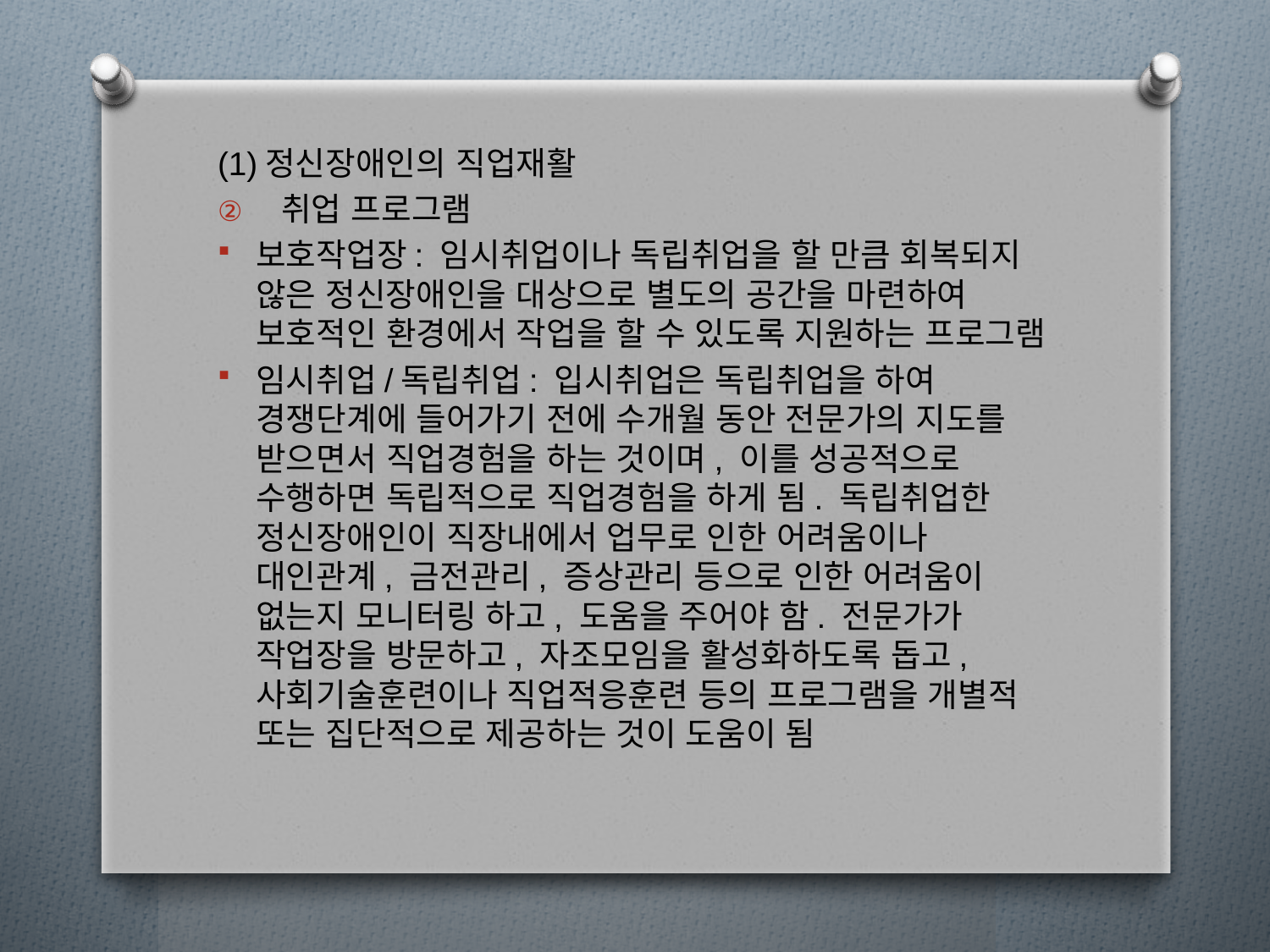

(1)정신장애인의 직업재활
취업 프로그램
보호작업장: 임시취업이나 독립취업을 할 만큼 회복되지 않은 정신장애인을 대상으로 별도의 공간을 마련하여 보호적인 환경에서 작업을 할 수 있도록 지원하는 프로그램
임시취업/독립취업: 입시취업은 독립취업을 하여 경쟁단계에 들어가기 전에 수개월 동안 전문가의 지도를 받으면서 직업경험을 하는 것이며, 이를 성공적으로 수행하면 독립적으로 직업경험을 하게 됨. 독립취업한 정신장애인이 직장내에서 업무로 인한 어려움이나 대인관계, 금전관리, 증상관리 등으로 인한 어려움이 없는지 모니터링 하고, 도움을 주어야 함. 전문가가  작업장을 방문하고, 자조모임을 활성화하도록 돕고, 사회기술훈련이나 직업적응훈련 등의 프로그램을 개별적 또는 집단적으로 제공하는 것이 도움이 됨